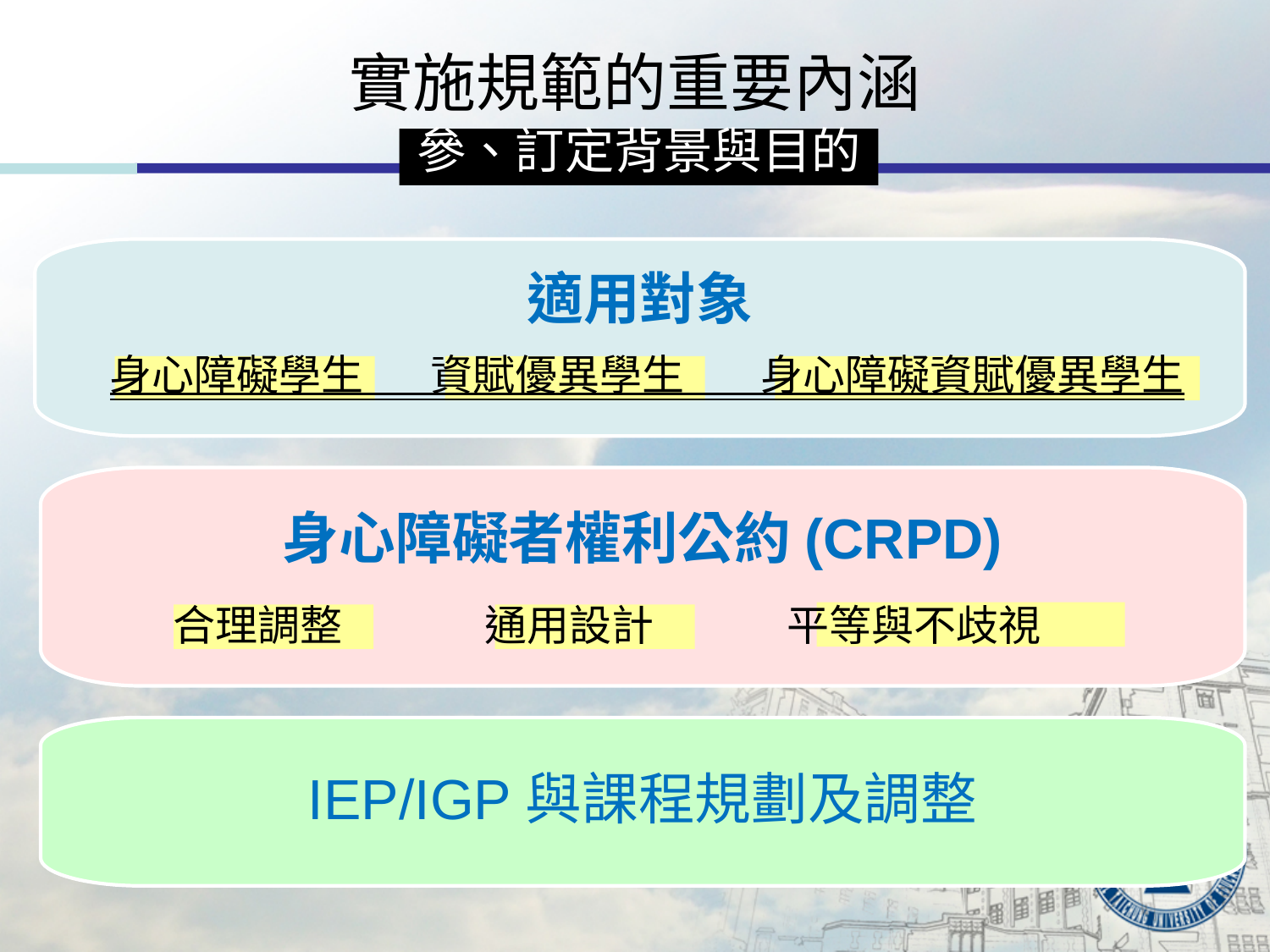

實施規範的重要內涵
參、訂定背景與目的

適用對象

身心障礙學生       資賦優異學生        身心障礙資賦優異學生

身心障礙者權利公約(CRPD)

合理調整               通用設計              平等與不歧視

IEP/IGP與課程規劃及調整